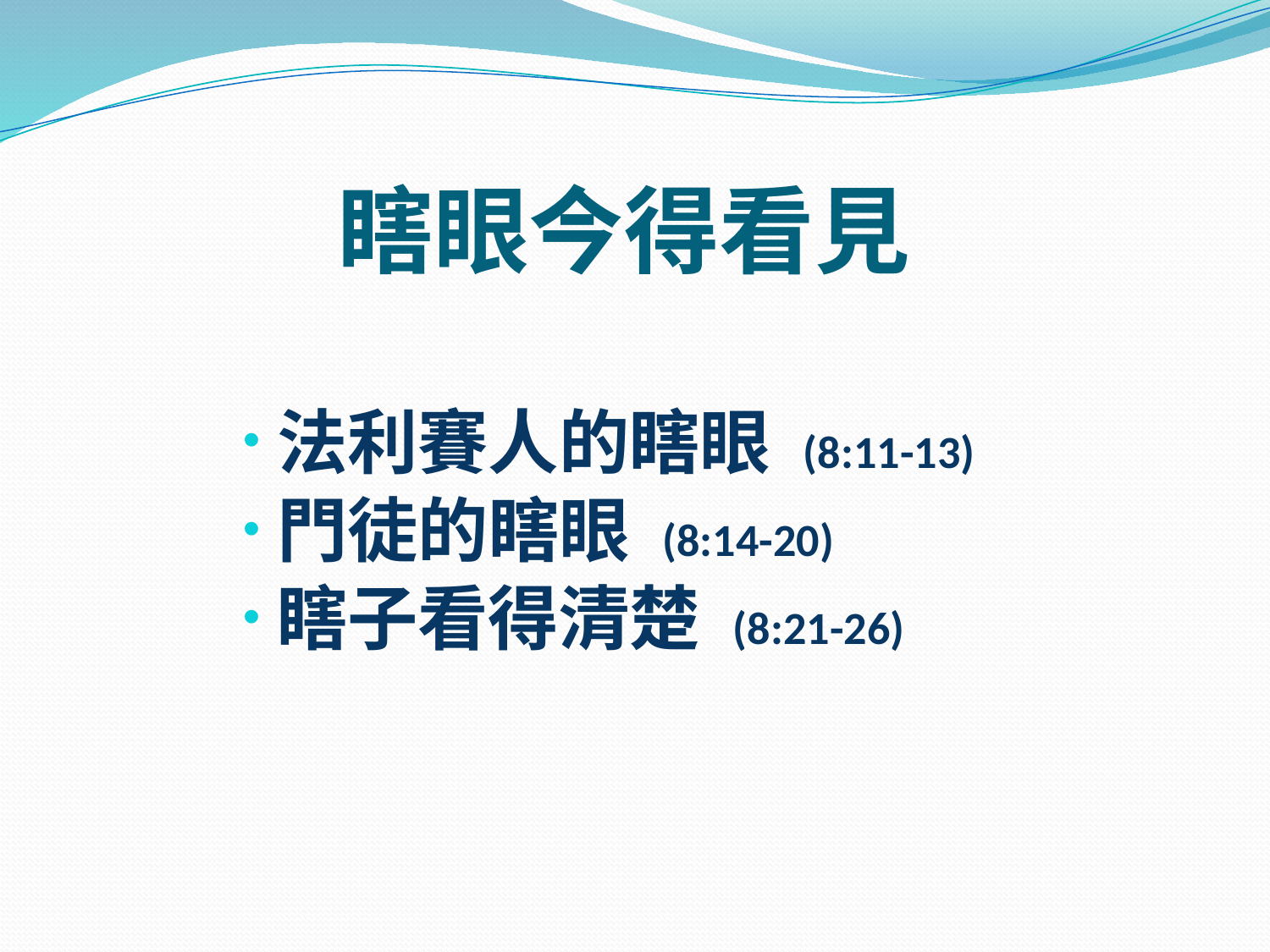

# 瞎眼今得看見
法利賽人的瞎眼 (8:11-13)
門徒的瞎眼 (8:14-20)
瞎子看得清楚 (8:21-26)